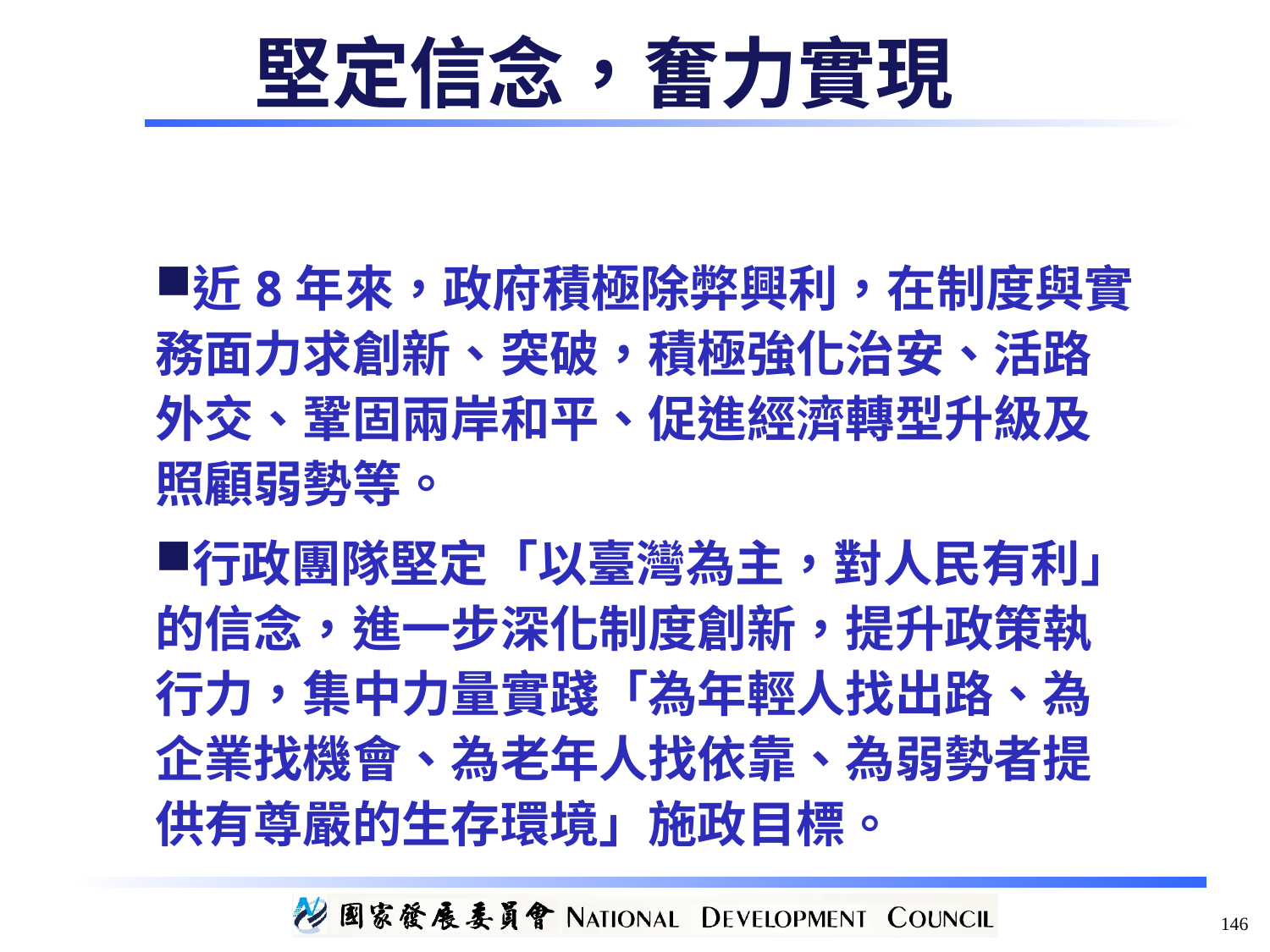

堅定信念，奮力實現
近8年來，政府積極除弊興利，在制度與實務面力求創新、突破，積極強化治安、活路外交、鞏固兩岸和平、促進經濟轉型升級及照顧弱勢等。
行政團隊堅定「以臺灣為主，對人民有利」的信念，進一步深化制度創新，提升政策執行力，集中力量實踐「為年輕人找出路、為企業找機會、為老年人找依靠、為弱勢者提供有尊嚴的生存環境」施政目標。
146